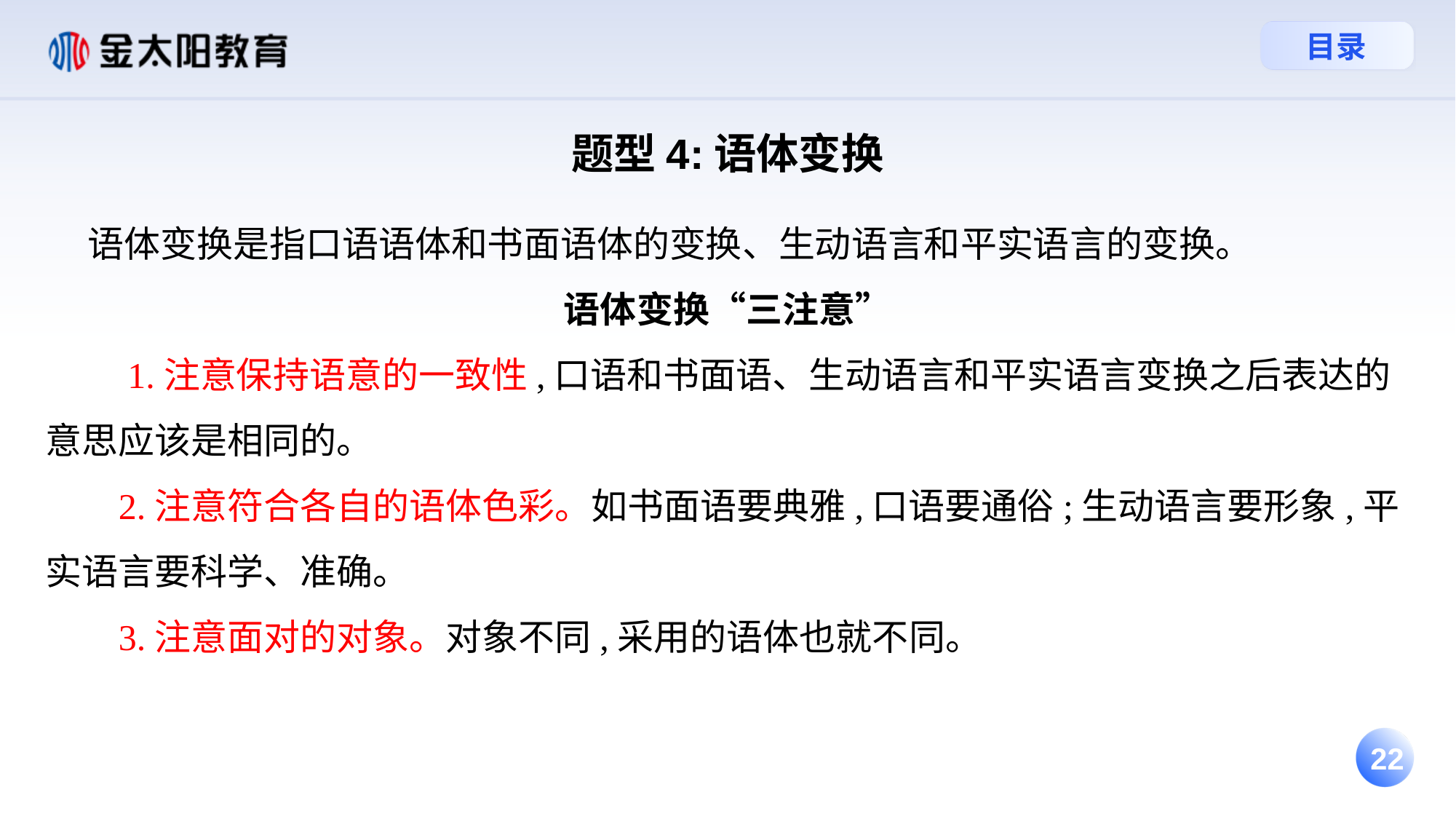

题型4:语体变换
    语体变换是指口语语体和书面语体的变换、生动语言和平实语言的变换。
语体变换“三注意”
         1.注意保持语意的一致性,口语和书面语、生动语言和平实语言变换之后表达的意思应该是相同的。
        2.注意符合各自的语体色彩。如书面语要典雅,口语要通俗;生动语言要形象,平实语言要科学、准确。
        3.注意面对的对象。对象不同,采用的语体也就不同。